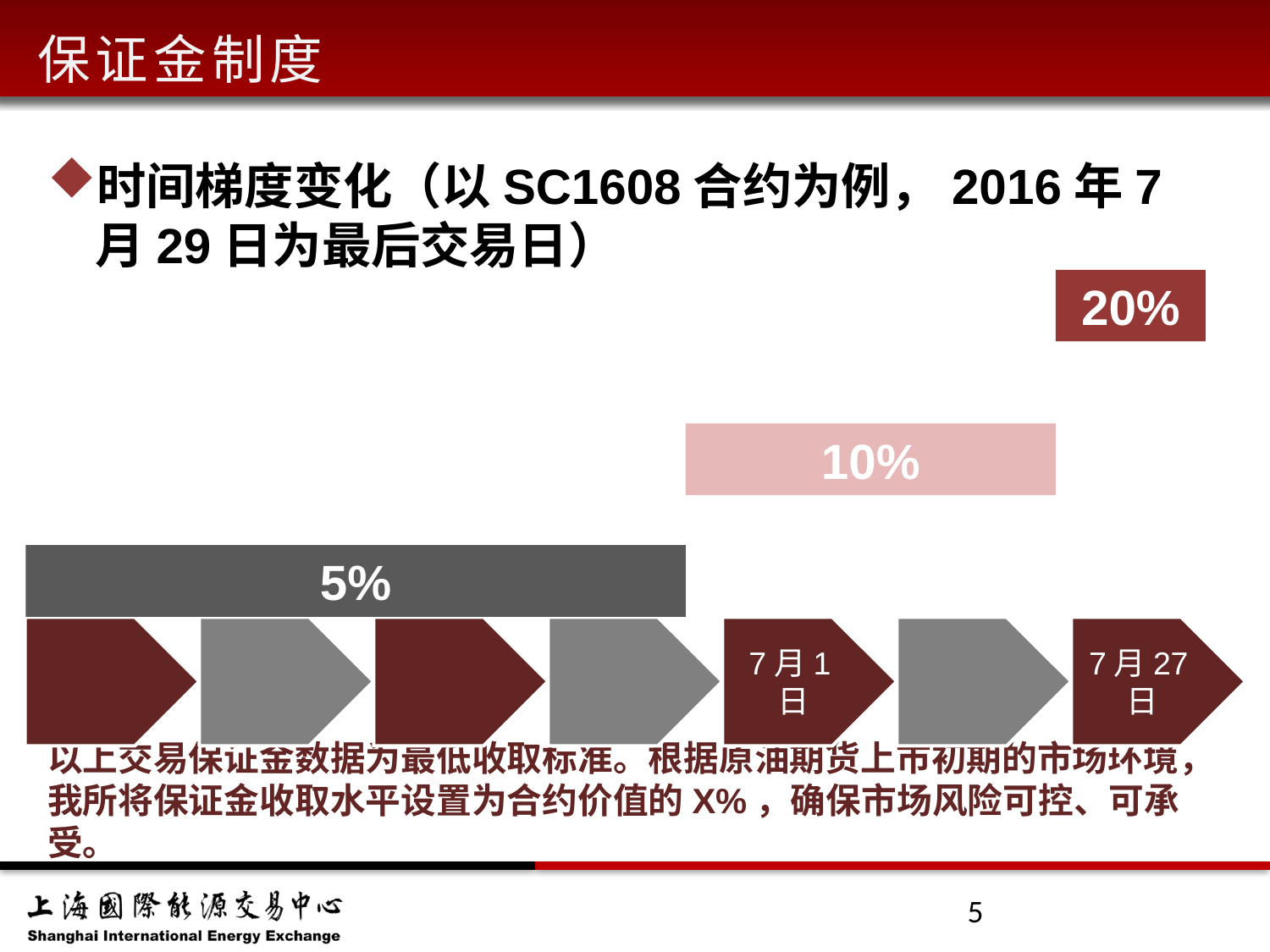

保证金制度
时间梯度变化（以SC1608合约为例，2016年7月29日为最后交易日）

以上交易保证金数据为最低收取标准。根据原油期货上市初期的市场环境，我所将保证金收取水平设置为合约价值的X%，确保市场风险可控、可承受。
20%
10%
5%
7月1日
7月27日
5